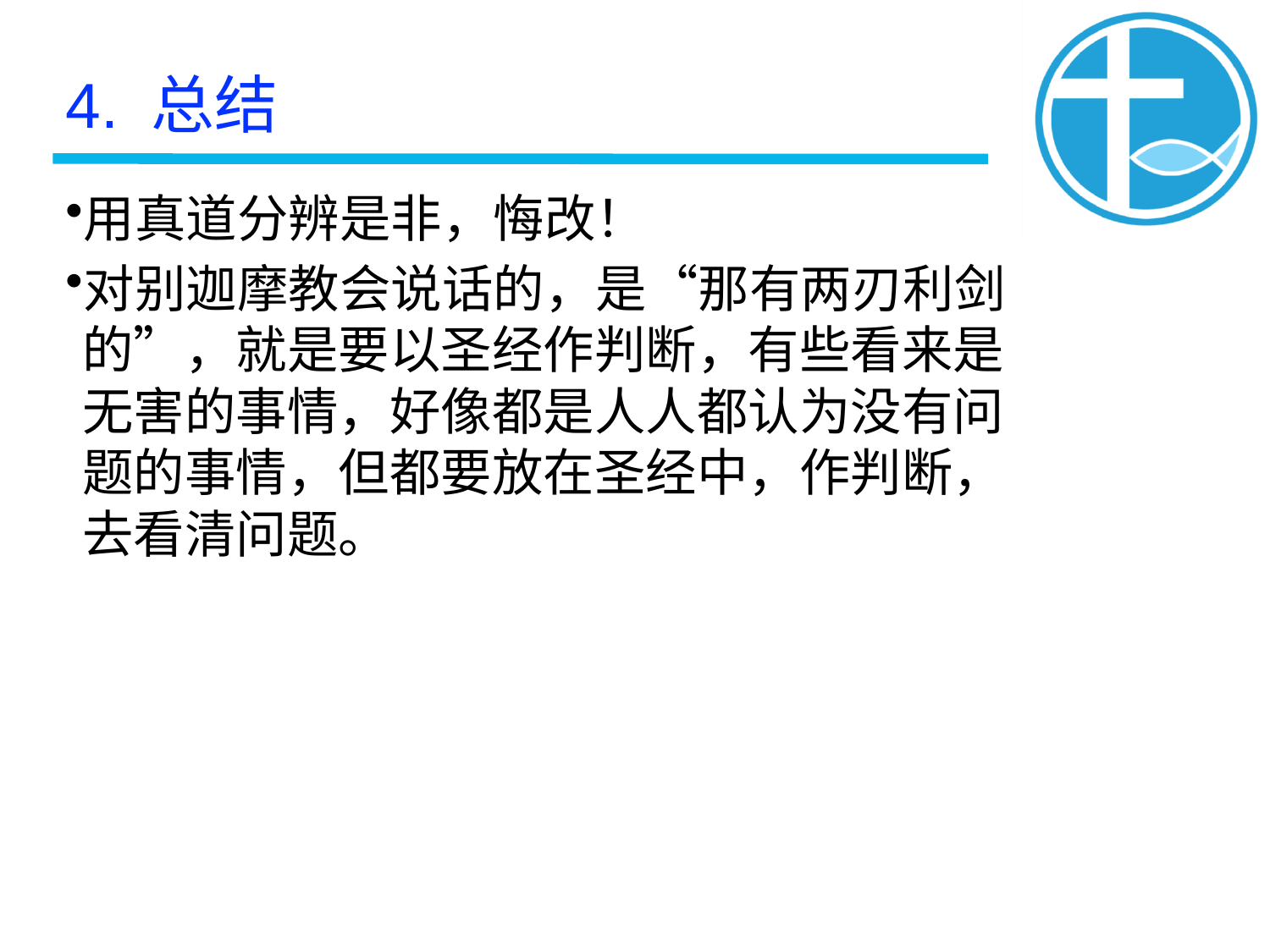

4. 总结
用真道分辨是非，悔改！
对别迦摩教会说话的，是“那有两刃利剑的”，就是要以圣经作判断，有些看来是无害的事情，好像都是人人都认为没有问题的事情，但都要放在圣经中，作判断，去看清问题。